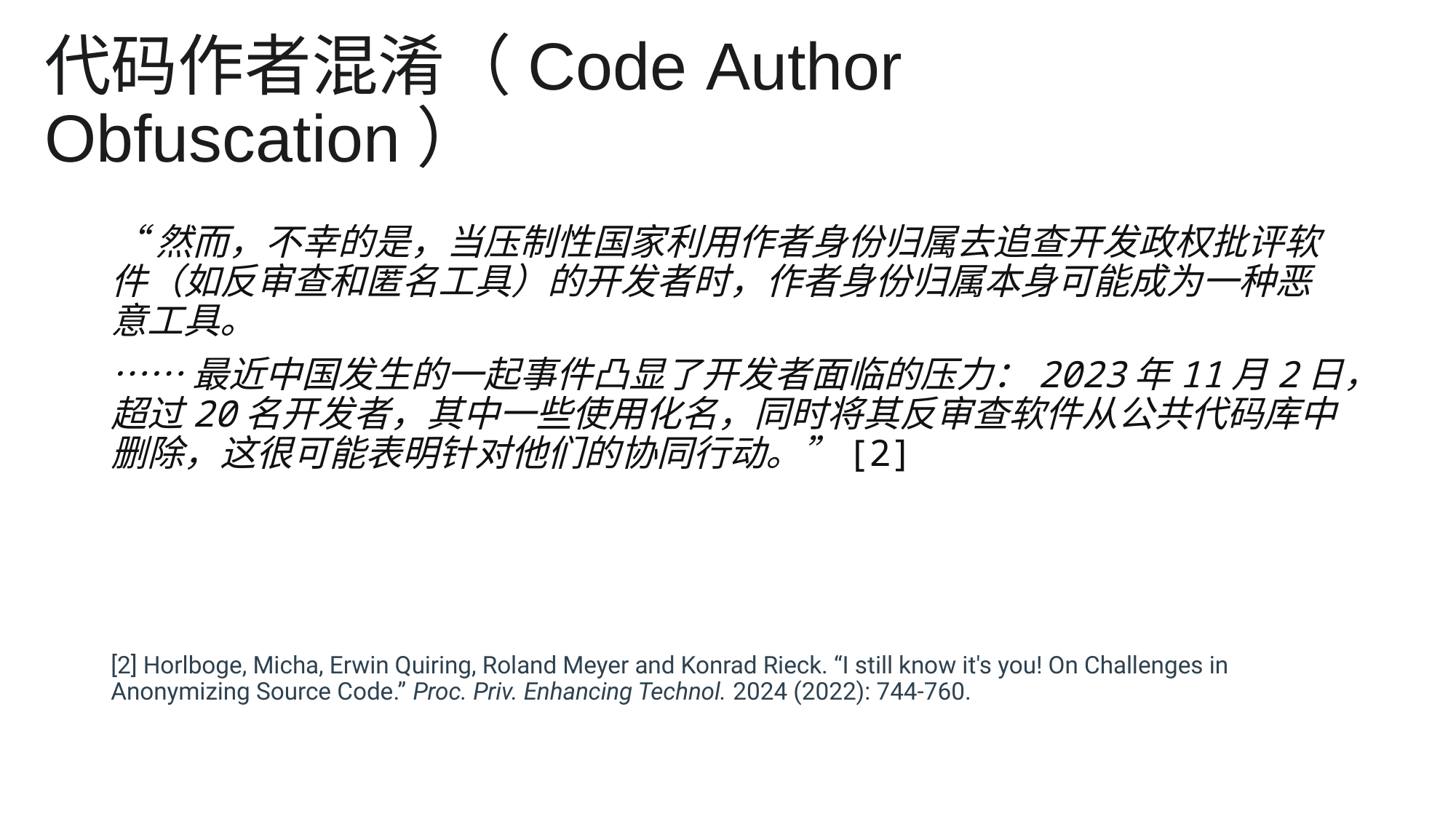

# 代码作者混淆（Code Author Obfuscation）
“然而，不幸的是，当压制性国家利用作者身份归属去追查开发政权批评软件（如反审查和匿名工具）的开发者时，作者身份归属本身可能成为一种恶意工具。
……最近中国发生的一起事件凸显了开发者面临的压力：2023年11月2日，超过20名开发者，其中一些使用化名，同时将其反审查软件从公共代码库中删除，这很可能表明针对他们的协同行动。”[2]

[2] Horlboge, Micha, Erwin Quiring, Roland Meyer and Konrad Rieck. “I still know it's you! On Challenges in Anonymizing Source Code.” Proc. Priv. Enhancing Technol. 2024 (2022): 744-760.